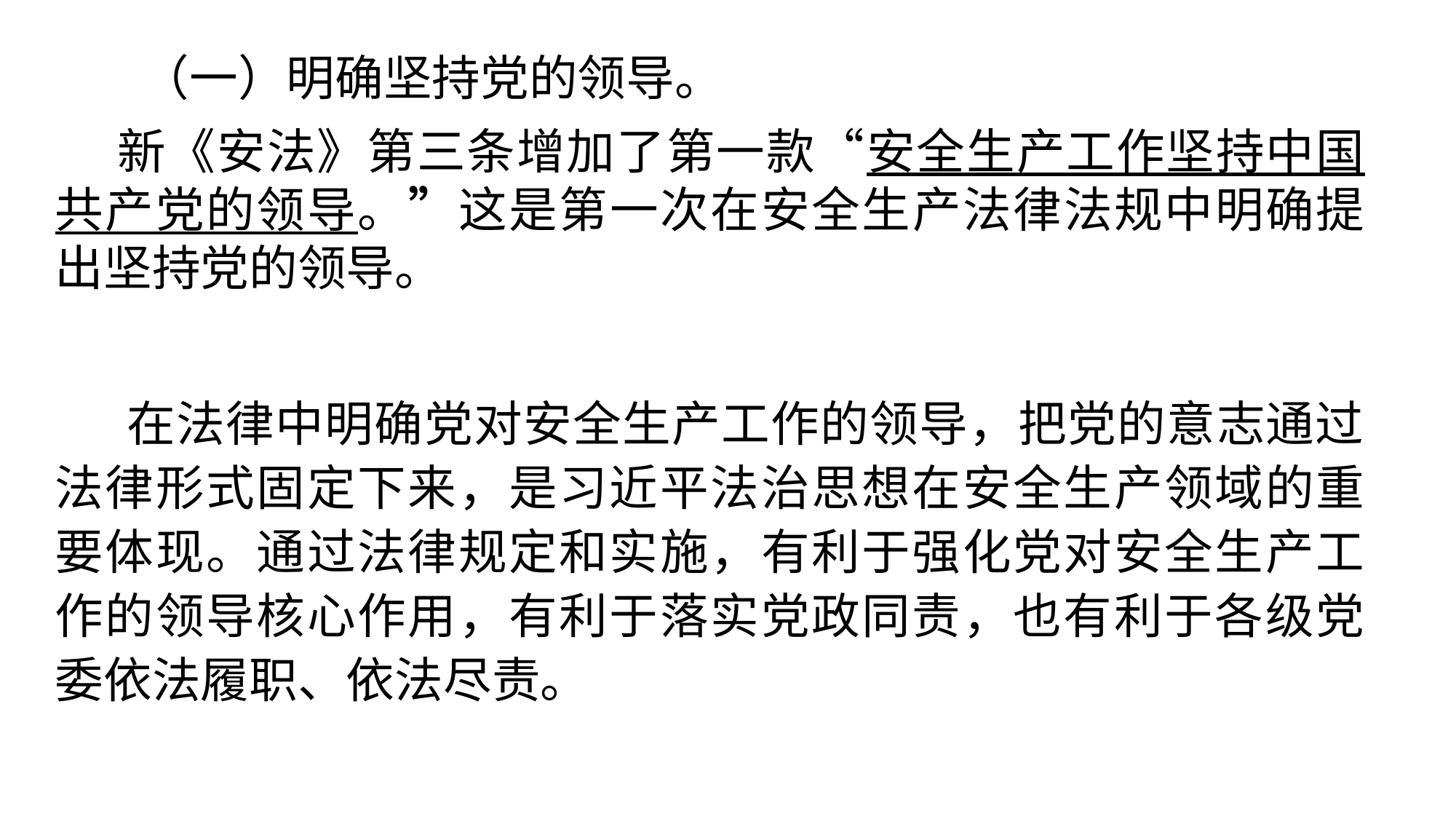

#
        （一）明确坚持党的领导。
    新《安法》第三条增加了第一款“安全生产工作坚持中国共产党的领导。”这是第一次在安全生产法律法规中明确提出坚持党的领导。

     在法律中明确党对安全生产工作的领导，把党的意志通过法律形式固定下来，是习近平法治思想在安全生产领域的重要体现。通过法律规定和实施，有利于强化党对安全生产工作的领导核心作用，有利于落实党政同责，也有利于各级党委依法履职、依法尽责。